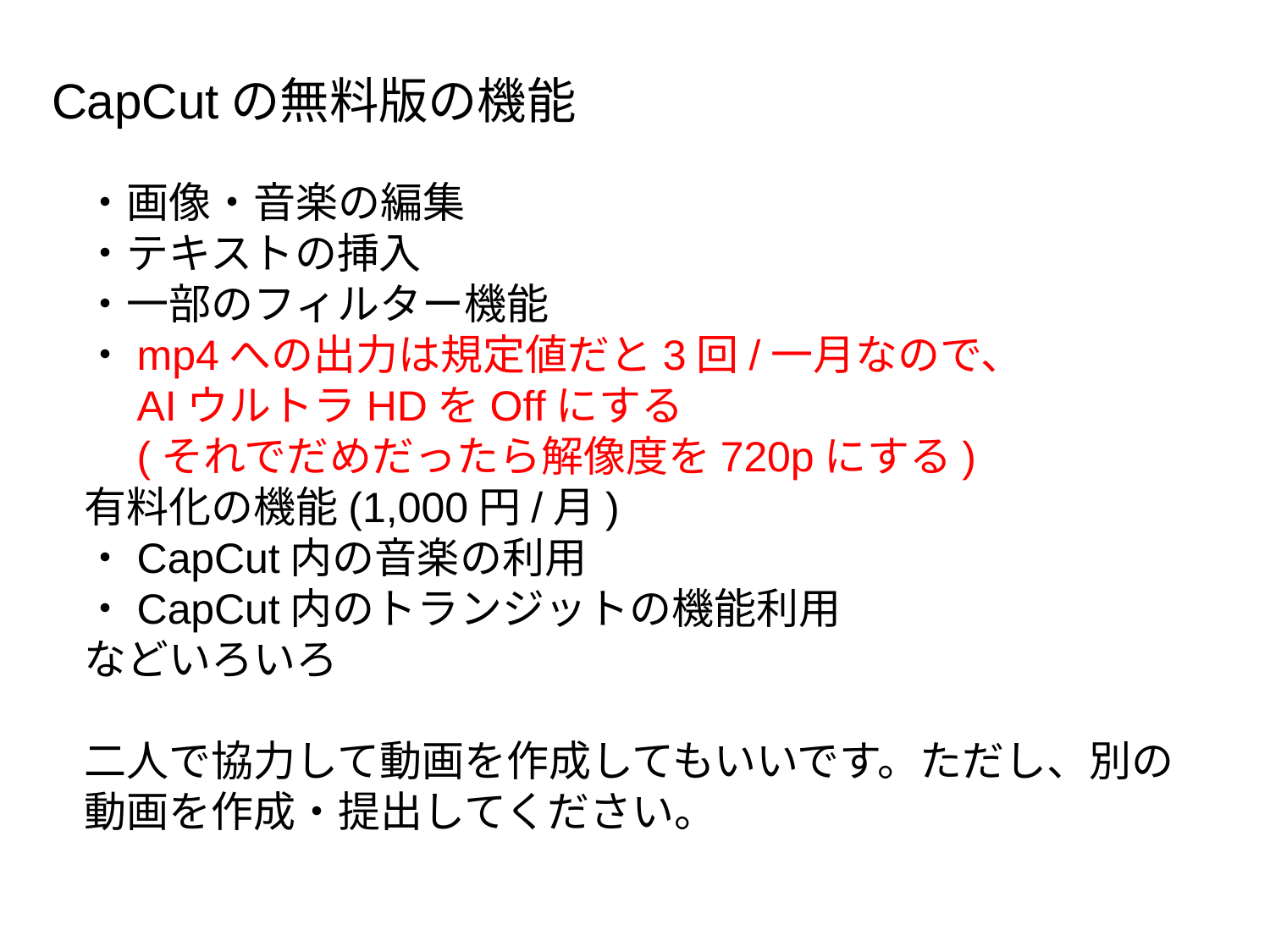

CapCutの無料版の機能
・画像・音楽の編集
・テキストの挿入
・一部のフィルター機能
・mp4への出力は規定値だと3回/一月なので、
　AIウルトラHDをOffにする
　(それでだめだったら解像度を720pにする)
有料化の機能(1,000円/月)
・CapCut内の音楽の利用
・CapCut内のトランジットの機能利用
などいろいろ

二人で協力して動画を作成してもいいです。ただし、別の動画を作成・提出してください。